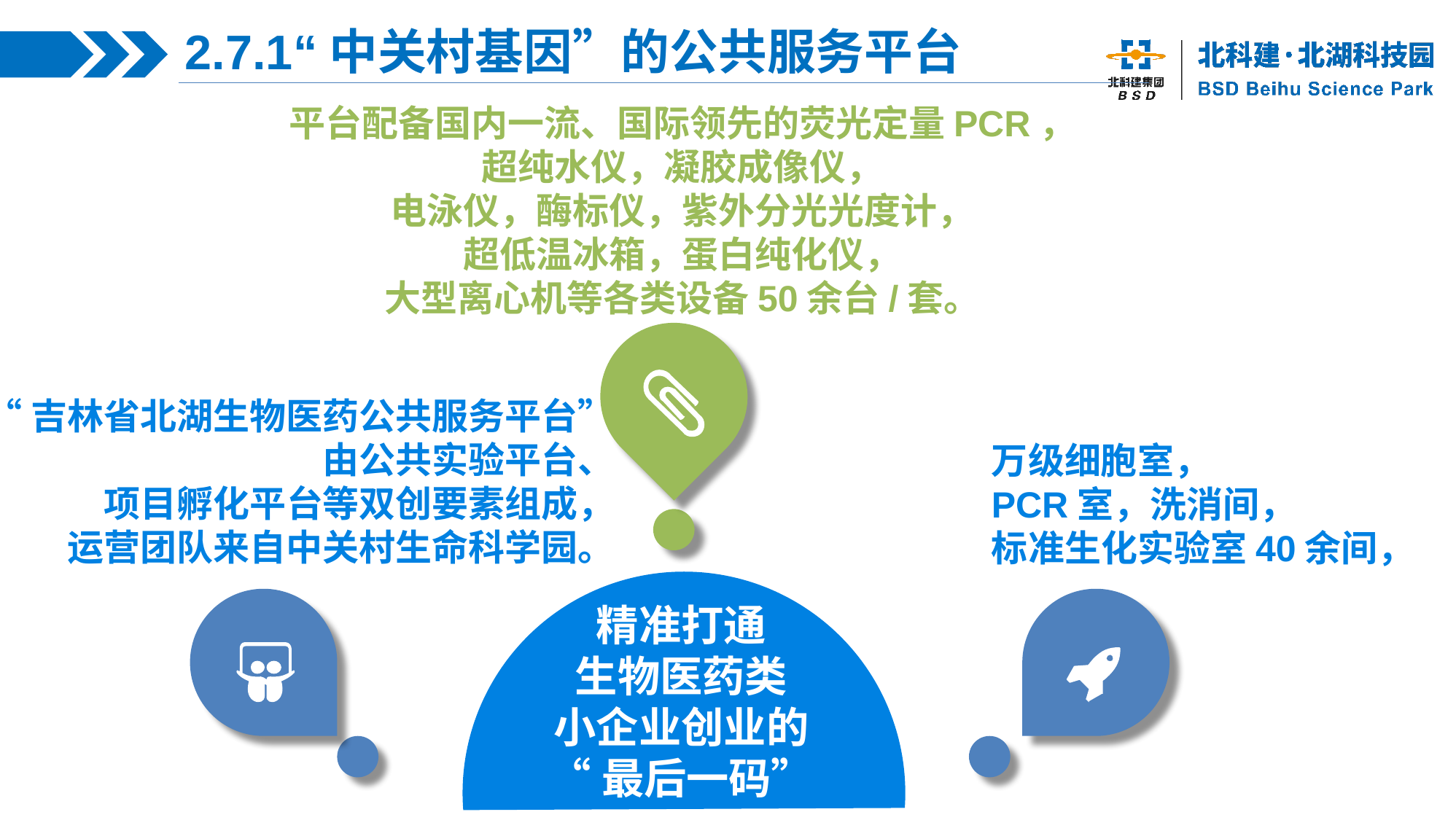

2.7.1“中关村基因”的公共服务平台

平台配备国内一流、国际领先的荧光定量PCR，
超纯水仪，凝胶成像仪，
电泳仪，酶标仪，紫外分光光度计，
超低温冰箱，蛋白纯化仪，
大型离心机等各类设备50余台/套。

“吉林省北湖生物医药公共服务平台”
由公共实验平台、
项目孵化平台等双创要素组成，
运营团队来自中关村生命科学园。
万级细胞室，
PCR室，洗消间，
标准生化实验室40余间，

精准打通
生物医药类
小企业创业的
“最后一码”